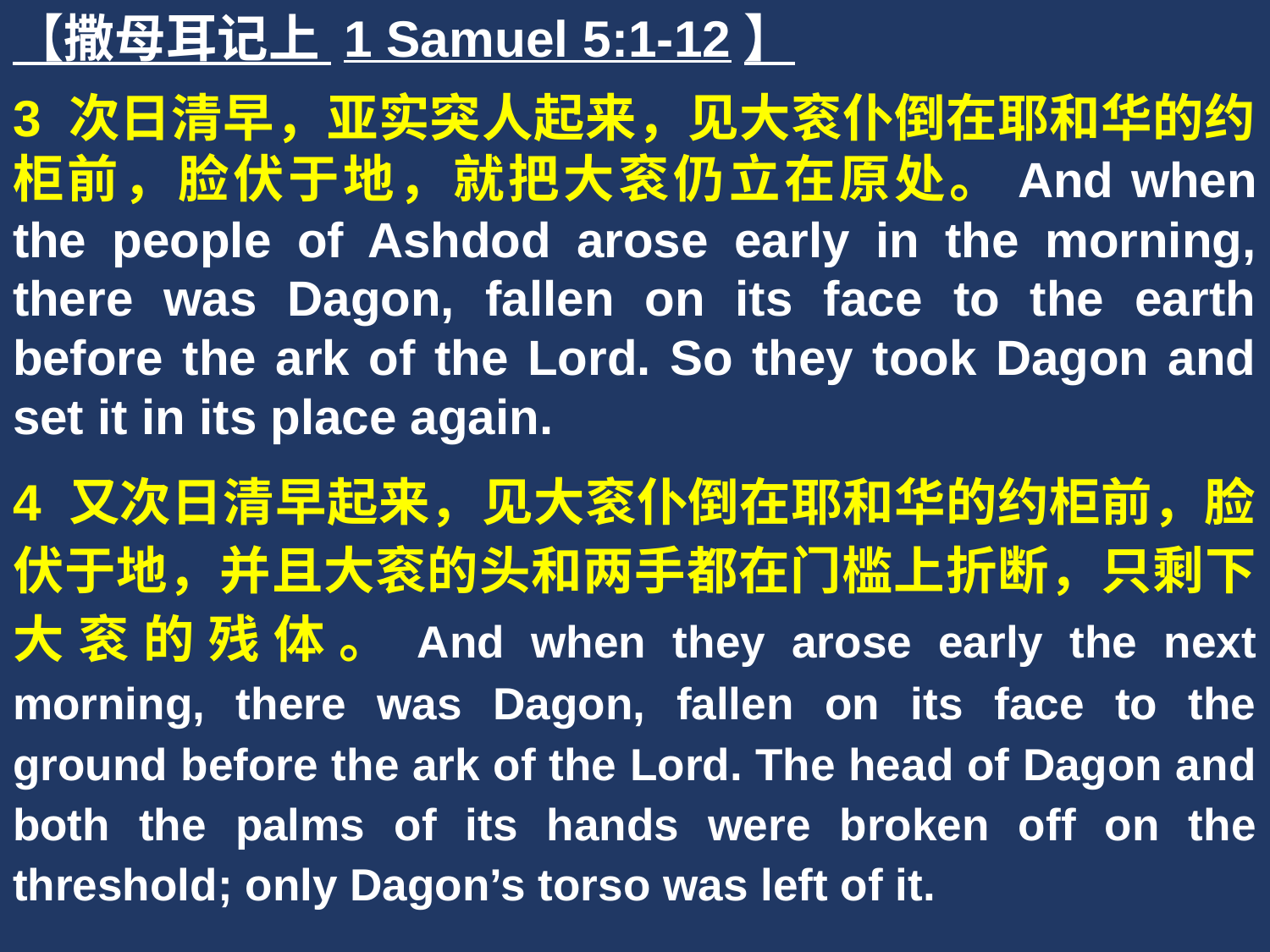

【撒母耳记上 1 Samuel 5:1-12】
3 次日清早，亚实突人起来，见大衮仆倒在耶和华的约柜前，脸伏于地，就把大衮仍立在原处。And when the people of Ashdod arose early in the morning, there was Dagon, fallen on its face to the earth before the ark of the Lord. So they took Dagon and set it in its place again.
4 又次日清早起来，见大衮仆倒在耶和华的约柜前，脸伏于地，并且大衮的头和两手都在门槛上折断，只剩下大衮的残体。And when they arose early the next morning, there was Dagon, fallen on its face to the ground before the ark of the Lord. The head of Dagon and both the palms of its hands were broken off on the threshold; only Dagon’s torso was left of it.